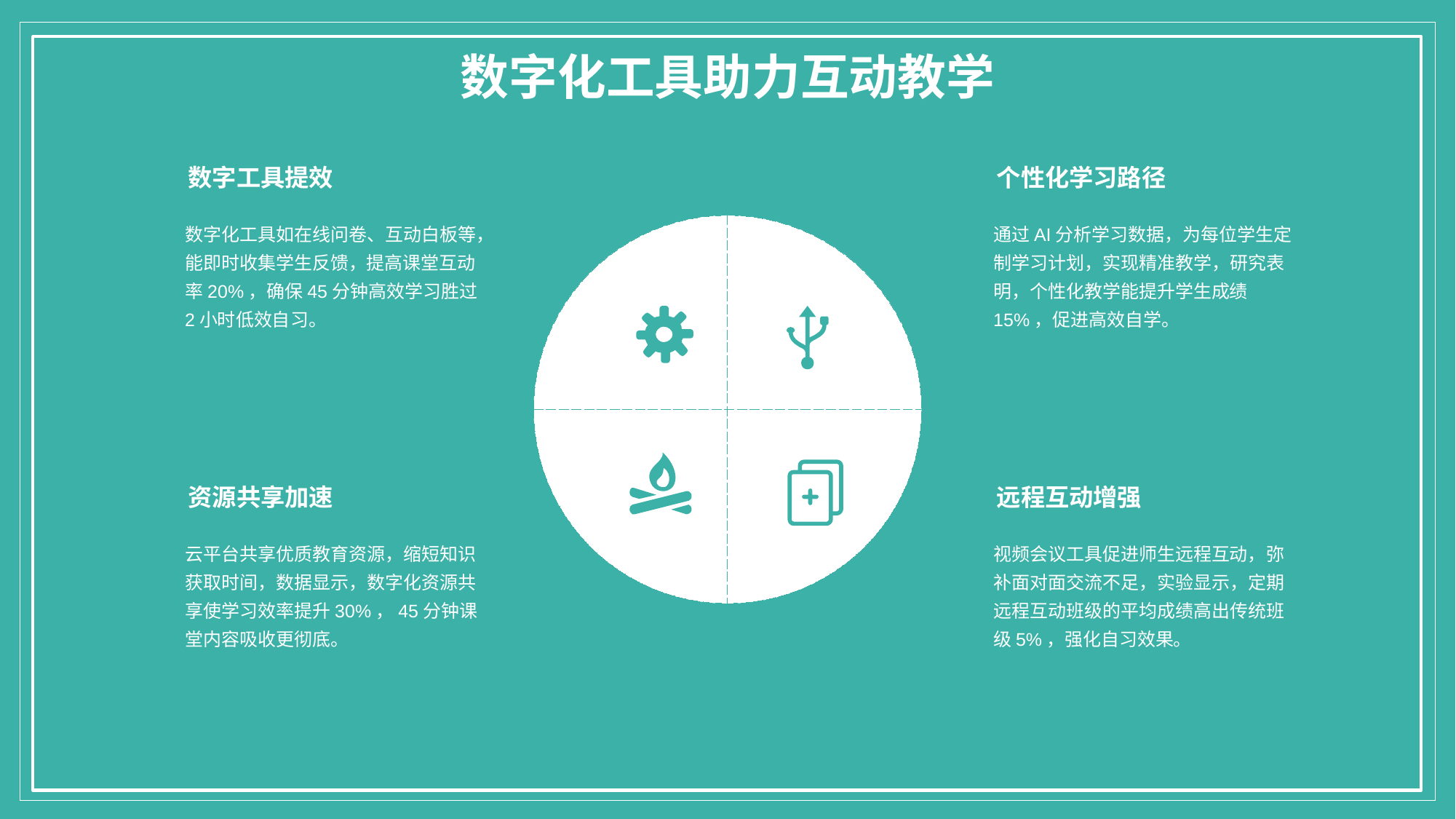

数字化工具助力互动教学

数字工具提效
个性化学习路径

数字化工具如在线问卷、互动白板等，能即时收集学生反馈，提高课堂互动率20%，确保45分钟高效学习胜过2小时低效自习。
通过AI分析学习数据，为每位学生定制学习计划，实现精准教学，研究表明，个性化教学能提升学生成绩15%，促进高效自学。

资源共享加速
远程互动增强
云平台共享优质教育资源，缩短知识获取时间，数据显示，数字化资源共享使学习效率提升30%，45分钟课堂内容吸收更彻底。
视频会议工具促进师生远程互动，弥补面对面交流不足，实验显示，定期远程互动班级的平均成绩高出传统班级5%，强化自习效果。